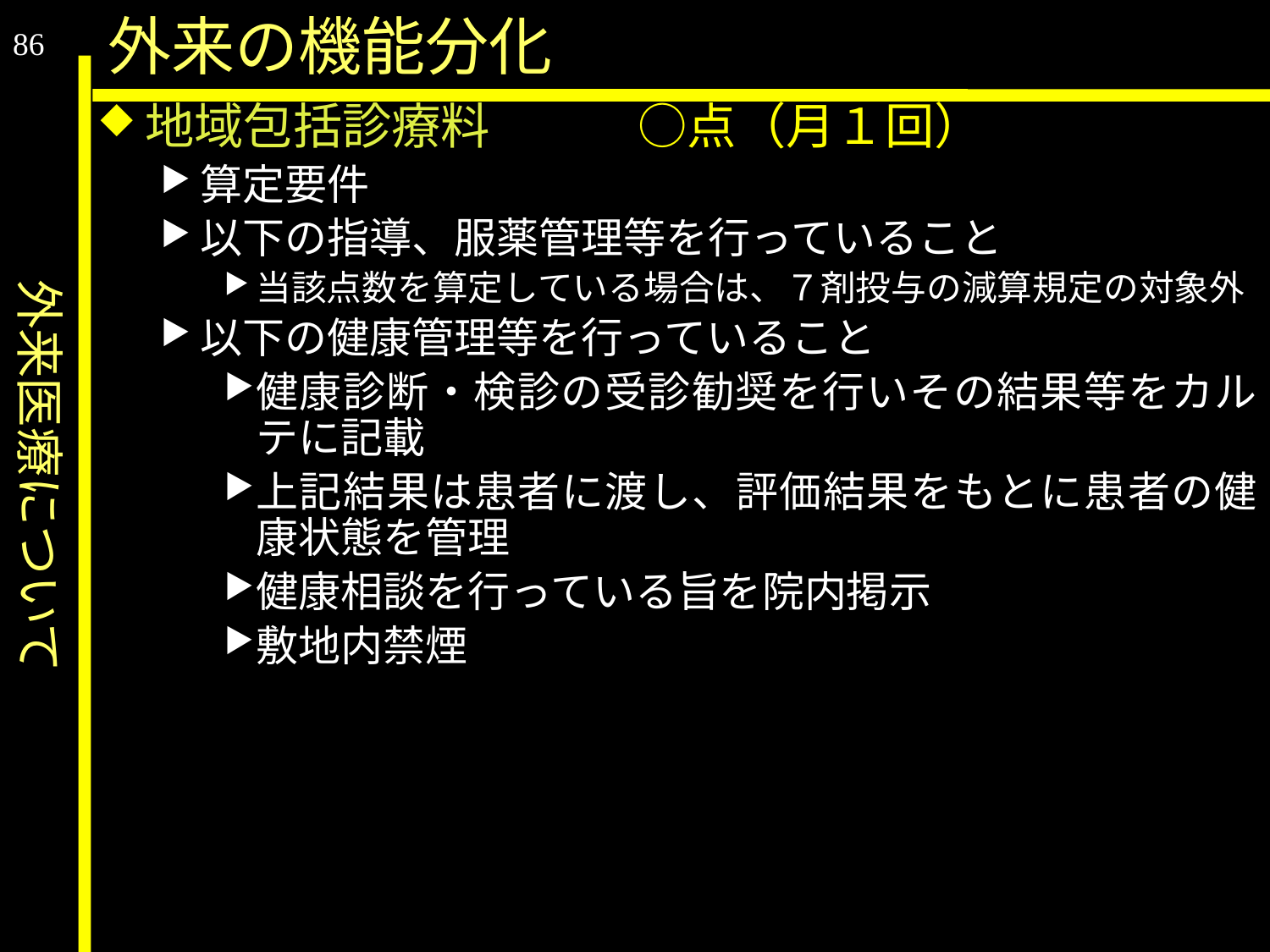

外来医療について
外来の機能分化
86

地域包括診療料　　　○点（月１回）
算定要件
以下の指導、服薬管理等を行っていること
当該点数を算定している場合は、７剤投与の減算規定の対象外
以下の健康管理等を行っていること
健康診断・検診の受診勧奨を行いその結果等をカルテに記載
上記結果は患者に渡し、評価結果をもとに患者の健康状態を管理
健康相談を行っている旨を院内掲示
敷地内禁煙